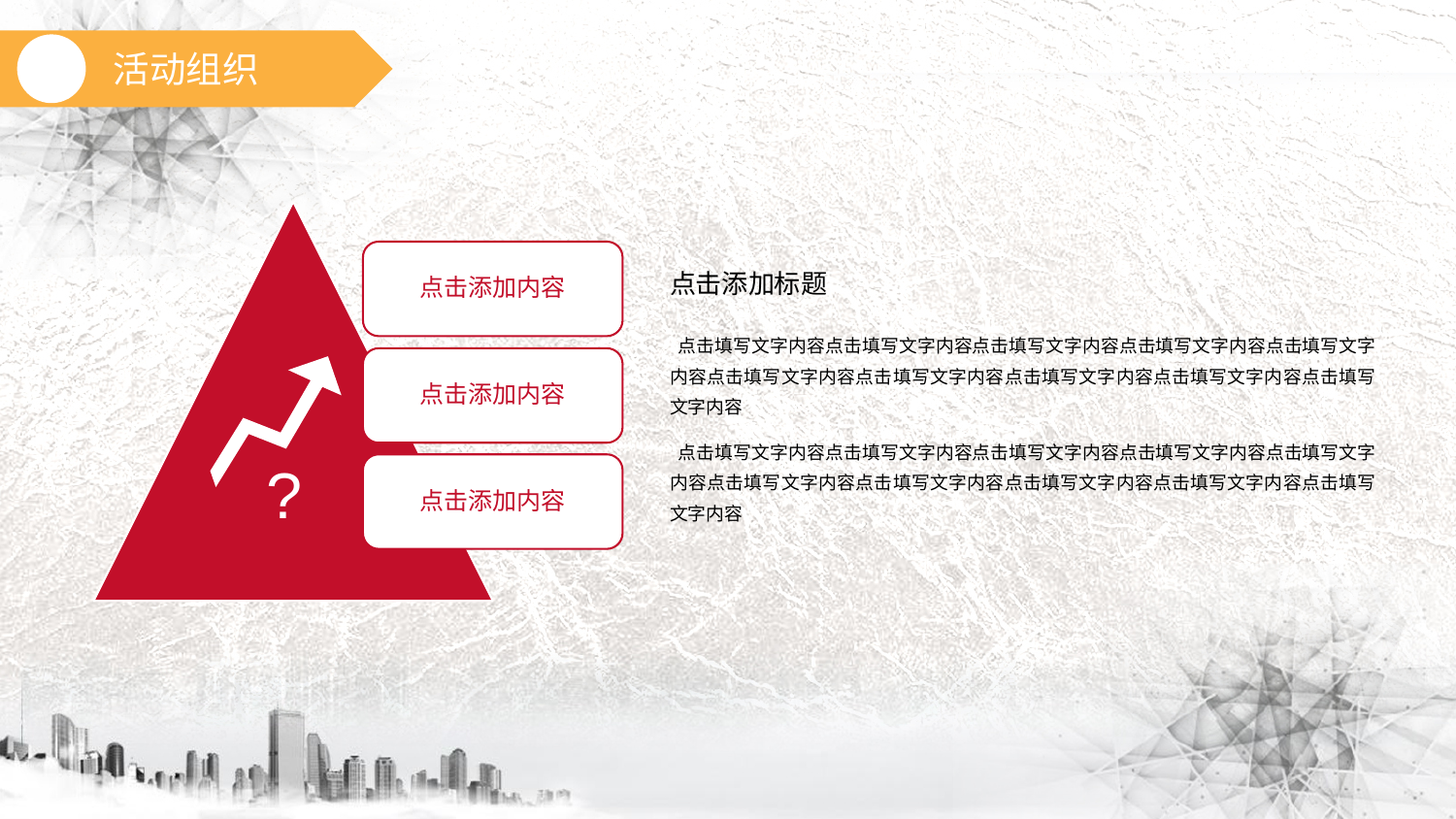

活动组织

?
点击添加内容
点击添加标题
 点击填写文字内容点击填写文字内容点击填写文字内容点击填写文字内容点击填写文字内容点击填写文字内容点击填写文字内容点击填写文字内容点击填写文字内容点击填写文字内容
 点击填写文字内容点击填写文字内容点击填写文字内容点击填写文字内容点击填写文字内容点击填写文字内容点击填写文字内容点击填写文字内容点击填写文字内容点击填写文字内容
点击添加内容
点击添加内容